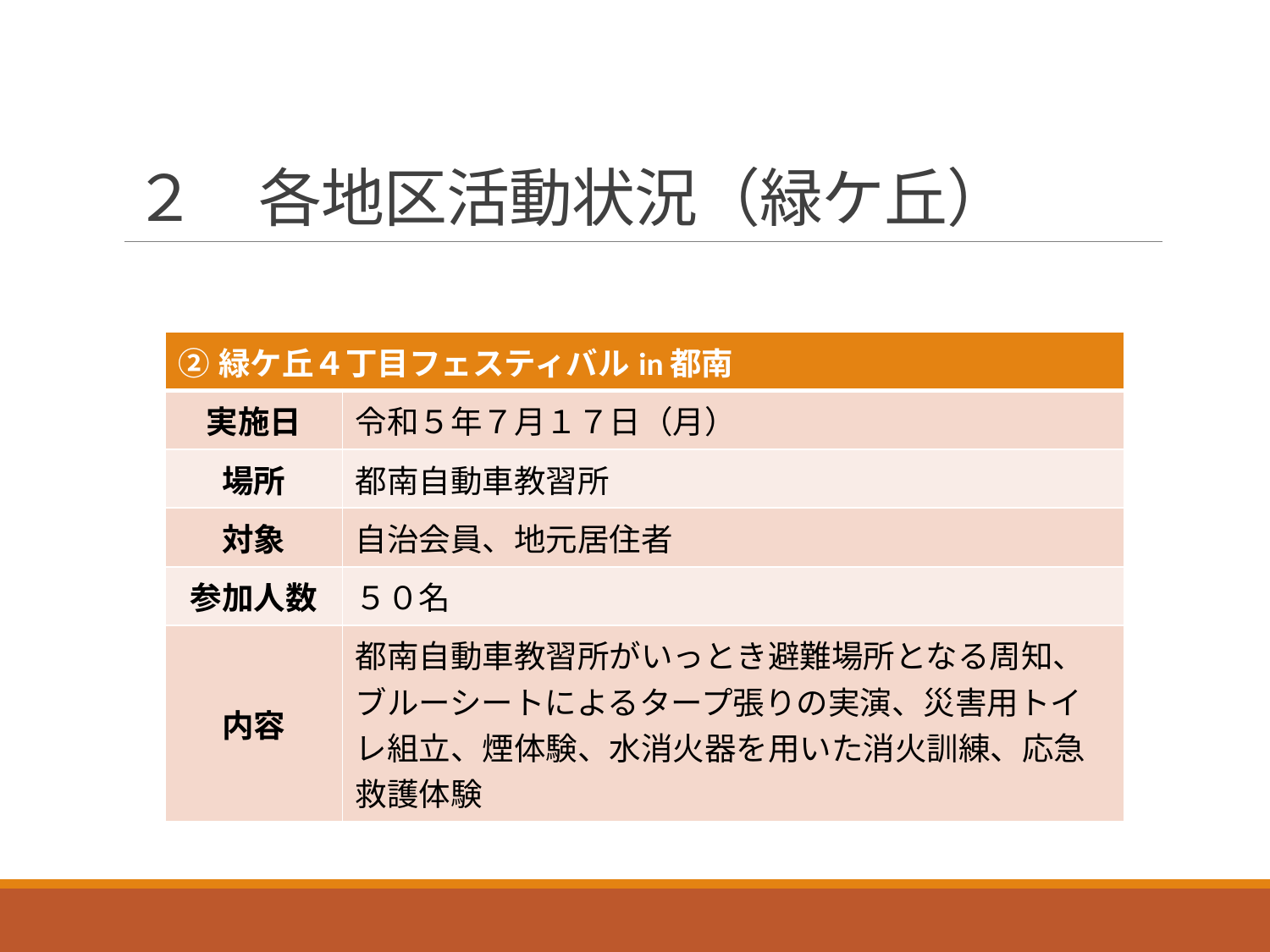

# ２　各地区活動状況（緑ケ丘）

| ②緑ケ丘４丁目フェスティバルin都南 |  |
| --- | --- |
| 実施日 | 令和５年７月１７日（月） |
| 場所 | 都南自動車教習所 |
| 対象 | 自治会員、地元居住者 |
| 参加人数 | ５０名 |
| 内容 | 都南自動車教習所がいっとき避難場所となる周知、 ブルーシートによるタープ張りの実演、災害用トイレ組立、煙体験、水消火器を用いた消火訓練、応急救護体験 |